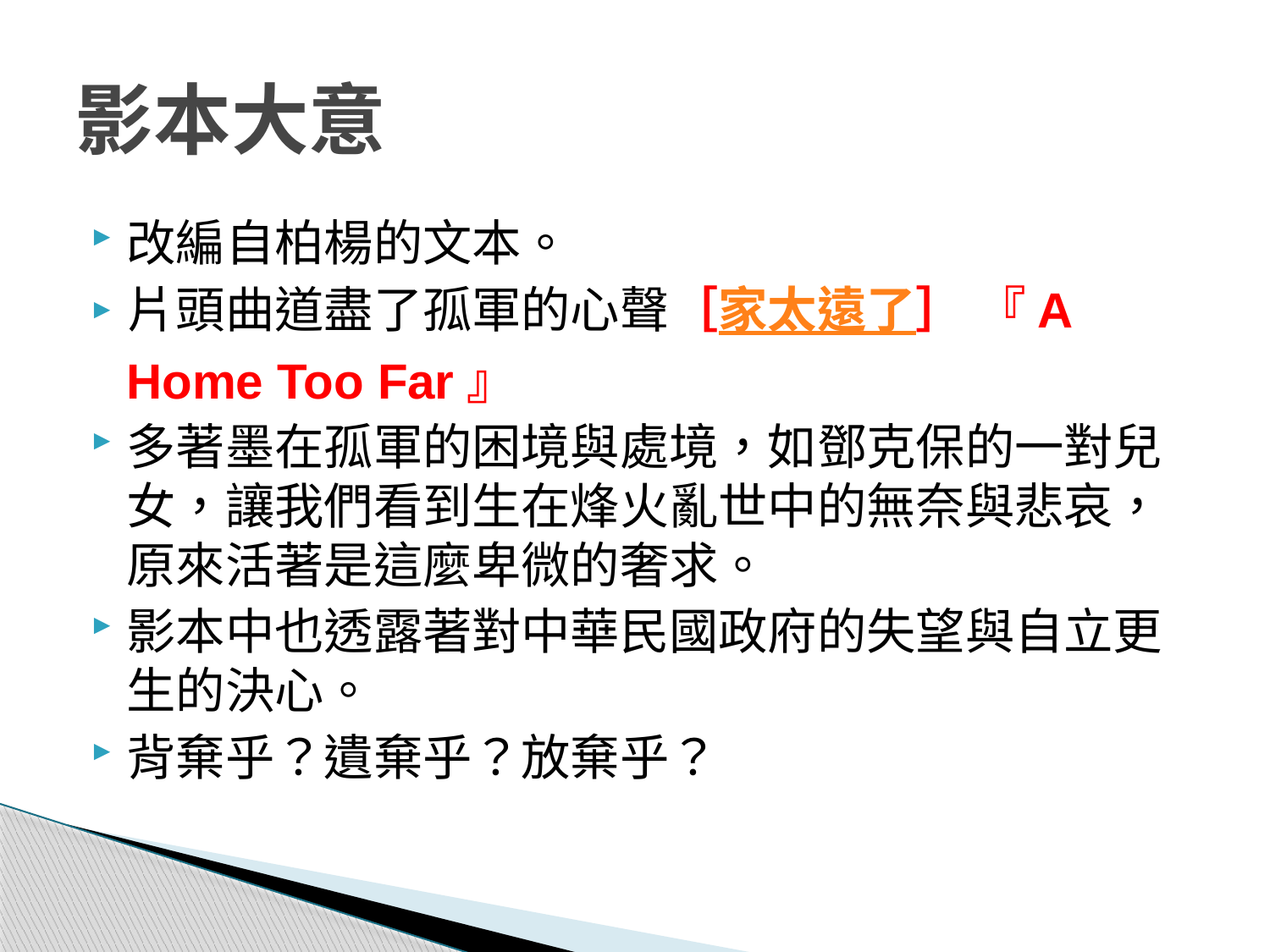

# 影本大意
改編自柏楊的文本。
片頭曲道盡了孤軍的心聲［家太遠了］ 『A Home Too Far』
多著墨在孤軍的困境與處境，如鄧克保的一對兒女，讓我們看到生在烽火亂世中的無奈與悲哀，原來活著是這麼卑微的奢求。
影本中也透露著對中華民國政府的失望與自立更生的決心。
背棄乎？遺棄乎？放棄乎？